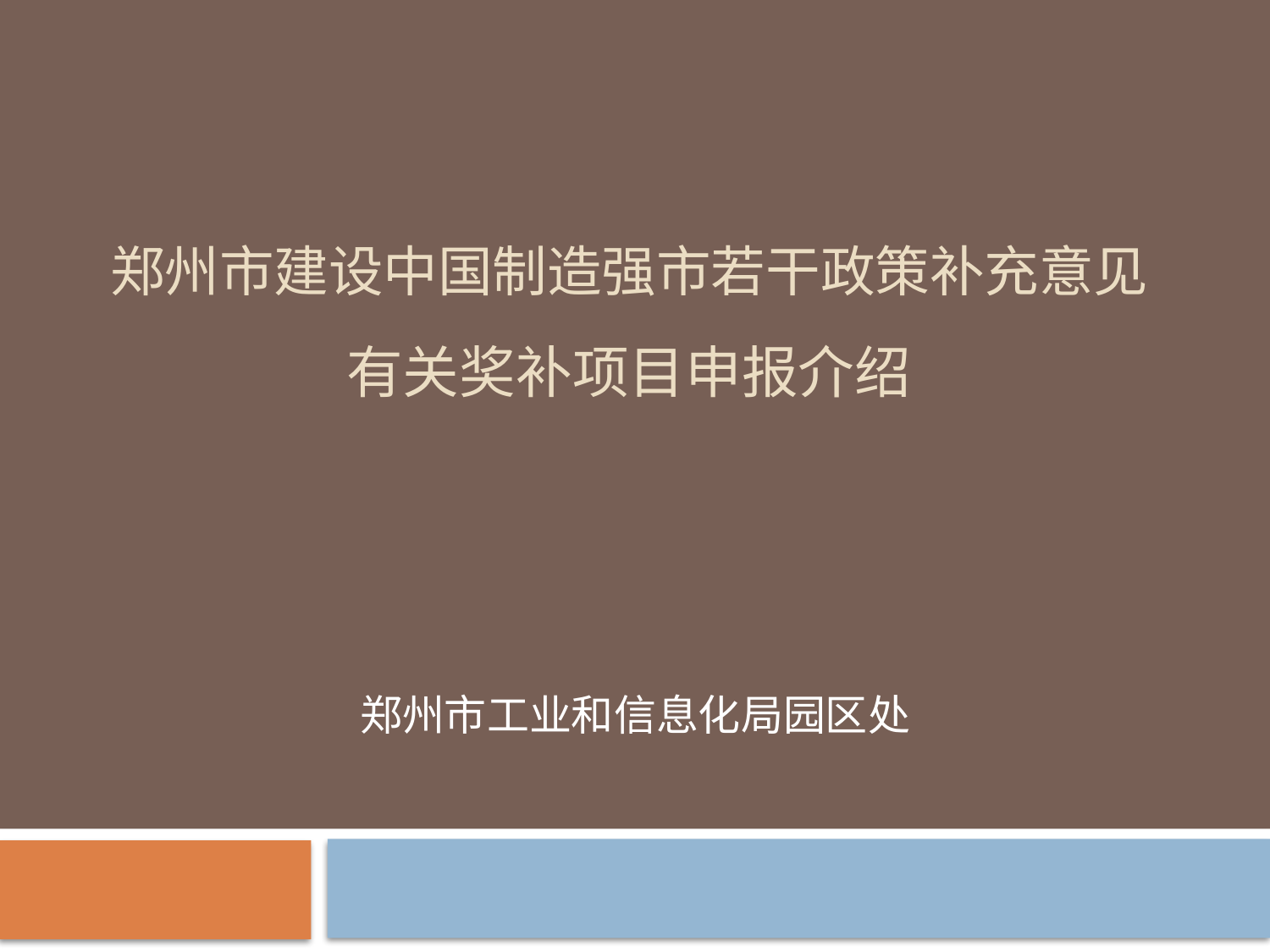

# 郑州市建设中国制造强市若干政策补充意见 有关奖补项目申报介绍
郑州市工业和信息化局园区处